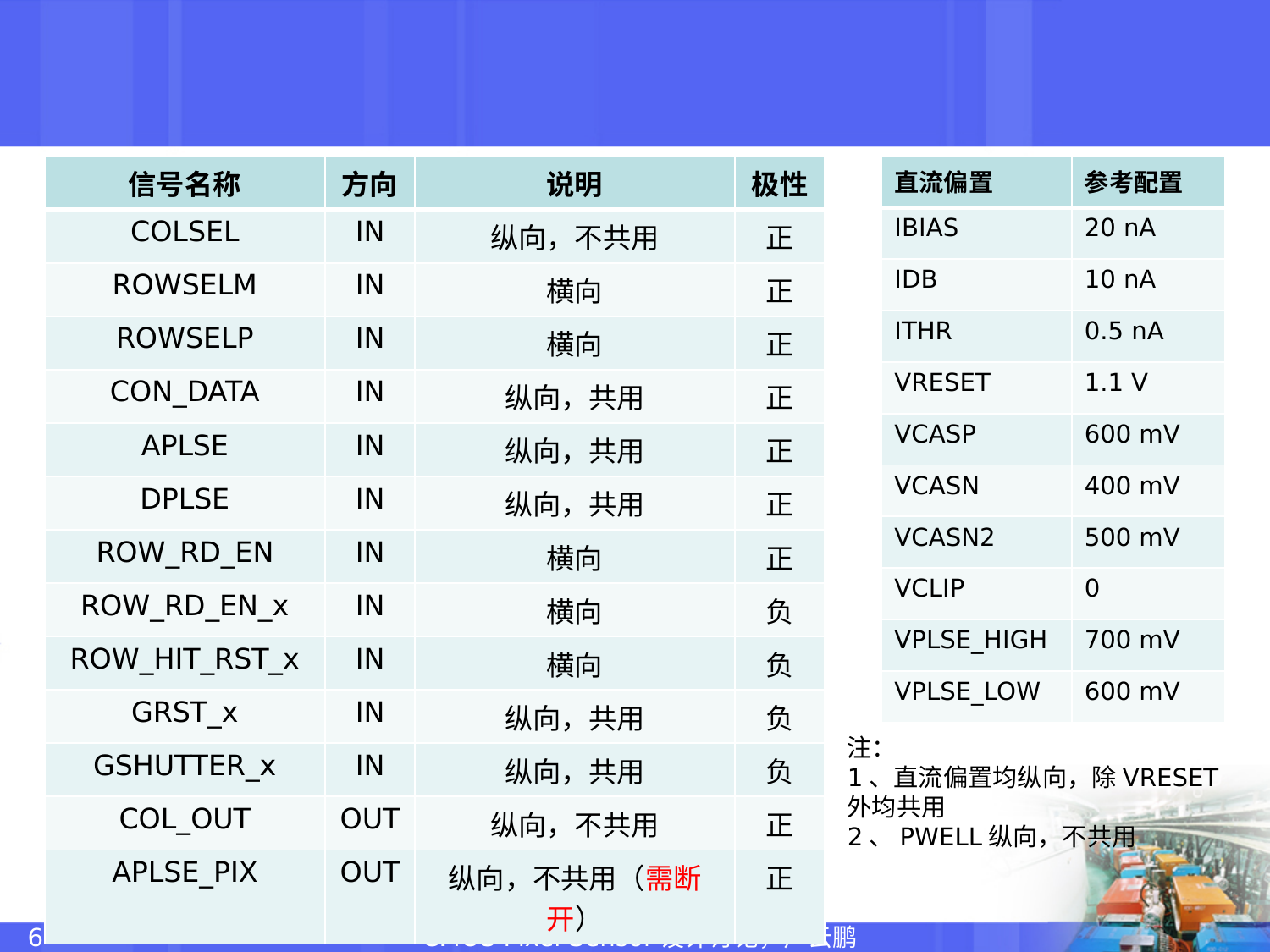

| 信号名称 | 方向 | 说明 | 极性 |
| --- | --- | --- | --- |
| COLSEL | IN | 纵向，不共用 | 正 |
| ROWSELM | IN | 横向 | 正 |
| ROWSELP | IN | 横向 | 正 |
| CON\_DATA | IN | 纵向，共用 | 正 |
| APLSE | IN | 纵向，共用 | 正 |
| DPLSE | IN | 纵向，共用 | 正 |
| ROW\_RD\_EN | IN | 横向 | 正 |
| ROW\_RD\_EN\_x | IN | 横向 | 负 |
| ROW\_HIT\_RST\_x | IN | 横向 | 负 |
| GRST\_x | IN | 纵向，共用 | 负 |
| GSHUTTER\_x | IN | 纵向，共用 | 负 |
| COL\_OUT | OUT | 纵向，不共用 | 正 |
| APLSE\_PIX | OUT | 纵向，不共用（需断开） | 正 |
| 直流偏置 | 参考配置 |
| --- | --- |
| IBIAS | 20 nA |
| IDB | 10 nA |
| ITHR | 0.5 nA |
| VRESET | 1.1 V |
| VCASP | 600 mV |
| VCASN | 400 mV |
| VCASN2 | 500 mV |
| VCLIP | 0 |
| VPLSE\_HIGH | 700 mV |
| VPLSE\_LOW | 600 mV |
注：
1、直流偏置均纵向，除VRESET外均共用
2、PWELL纵向，不共用
CMOS Pixel Sensor设计讨论，卢云鹏
6